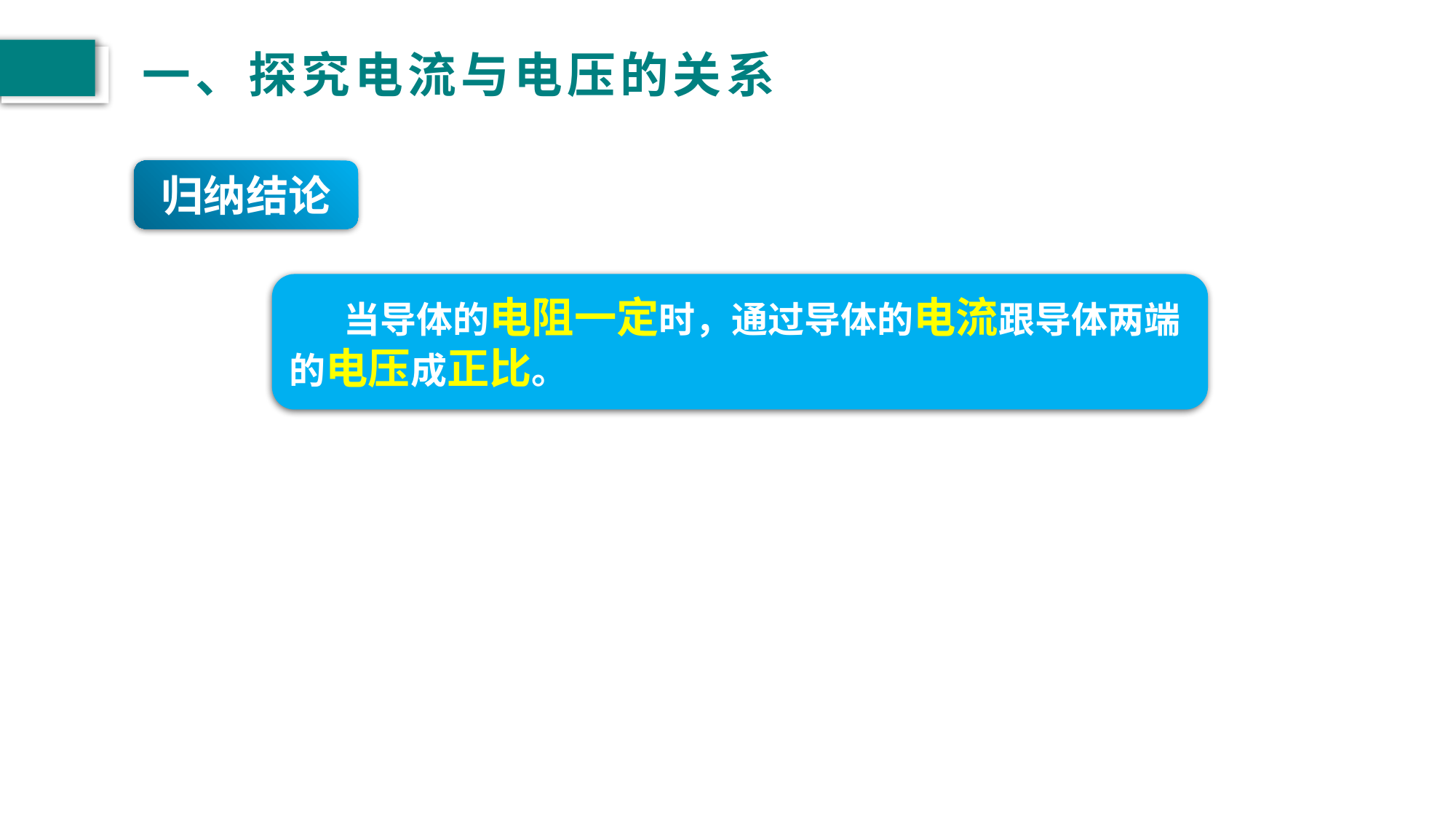

# 一、探究电流与电压的关系
归纳结论
当导体的电阻一定时，通过导体的电流跟导体两端的电压成正比。